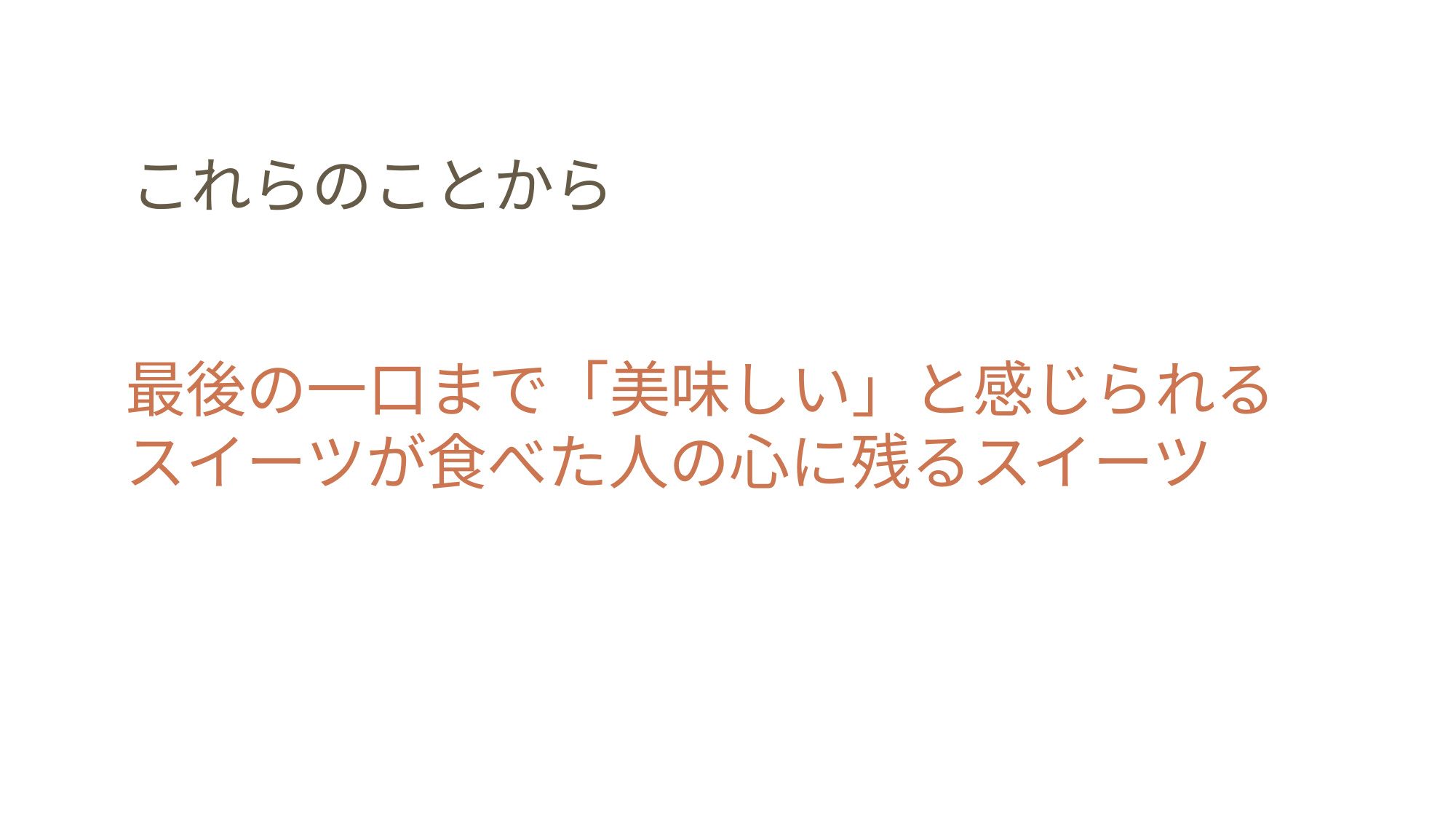

これらのことから
最後の一口まで「美味しい」と感じられるスイーツが食べた人の心に残るスイーツ